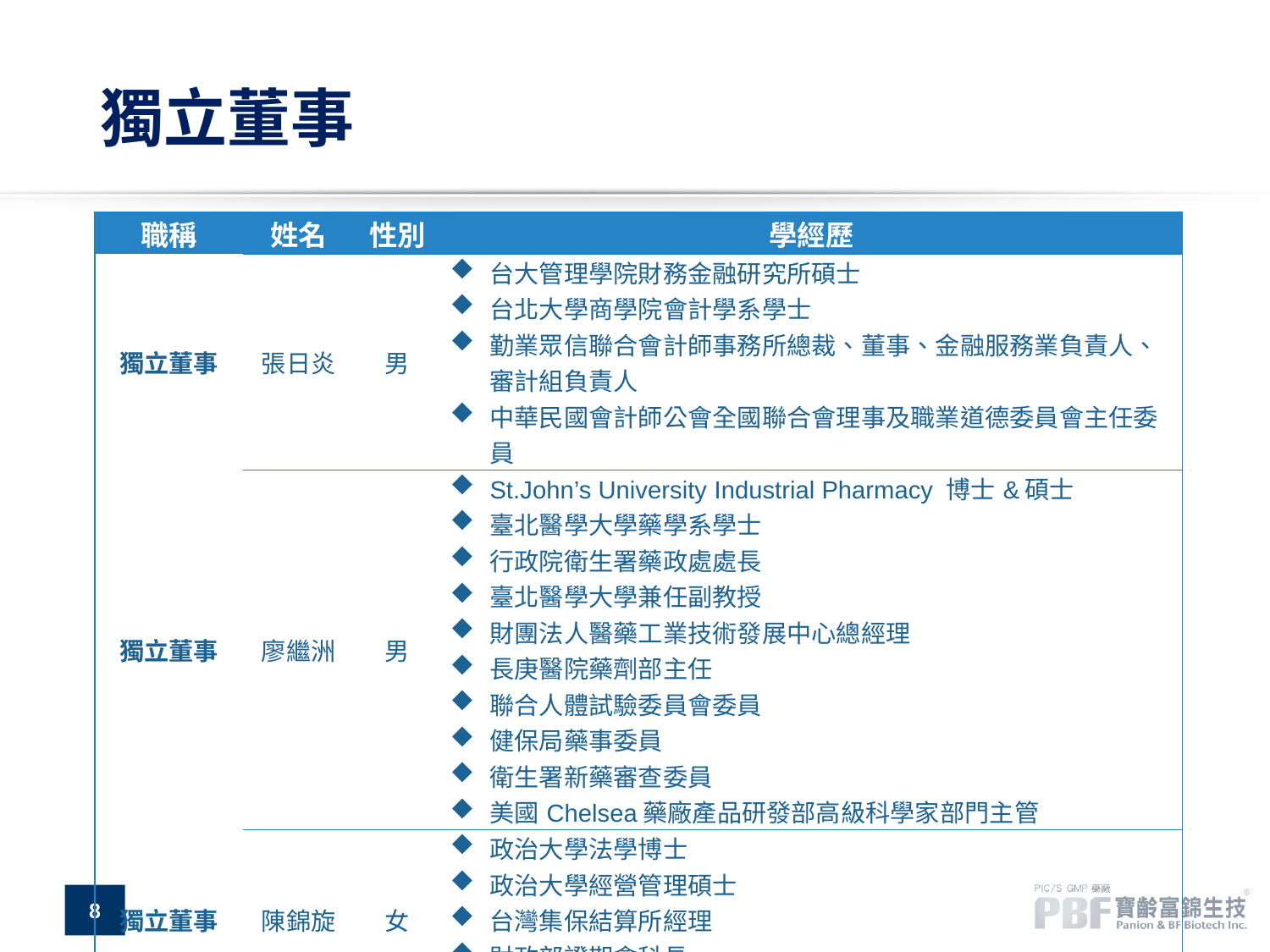

# 獨立董事
| 職稱 | 姓名 | 性別 | 學經歷 |
| --- | --- | --- | --- |
| 獨立董事 | 張日炎 | 男 | 台大管理學院財務金融研究所碩士 台北大學商學院會計學系學士 勤業眾信聯合會計師事務所總裁、董事、金融服務業負責人、審計組負責人 中華民國會計師公會全國聯合會理事及職業道德委員會主任委員 |
| 獨立董事 | 廖繼洲 | 男 | St.John’s University Industrial Pharmacy 博士&碩士 臺北醫學大學藥學系學士 行政院衛生署藥政處處長 臺北醫學大學兼任副教授 財團法人醫藥工業技術發展中心總經理 長庚醫院藥劑部主任 聯合人體試驗委員會委員 健保局藥事委員 衛生署新藥審查委員 美國Chelsea藥廠產品研發部高級科學家部門主管 |
| 獨立董事 | 陳錦旋 | 女 | 政治大學法學博士 政治大學經營管理碩士 台灣集保結算所經理 財政部證期會科長 中央警察大學法律系、法研所兼任副教授 |
8